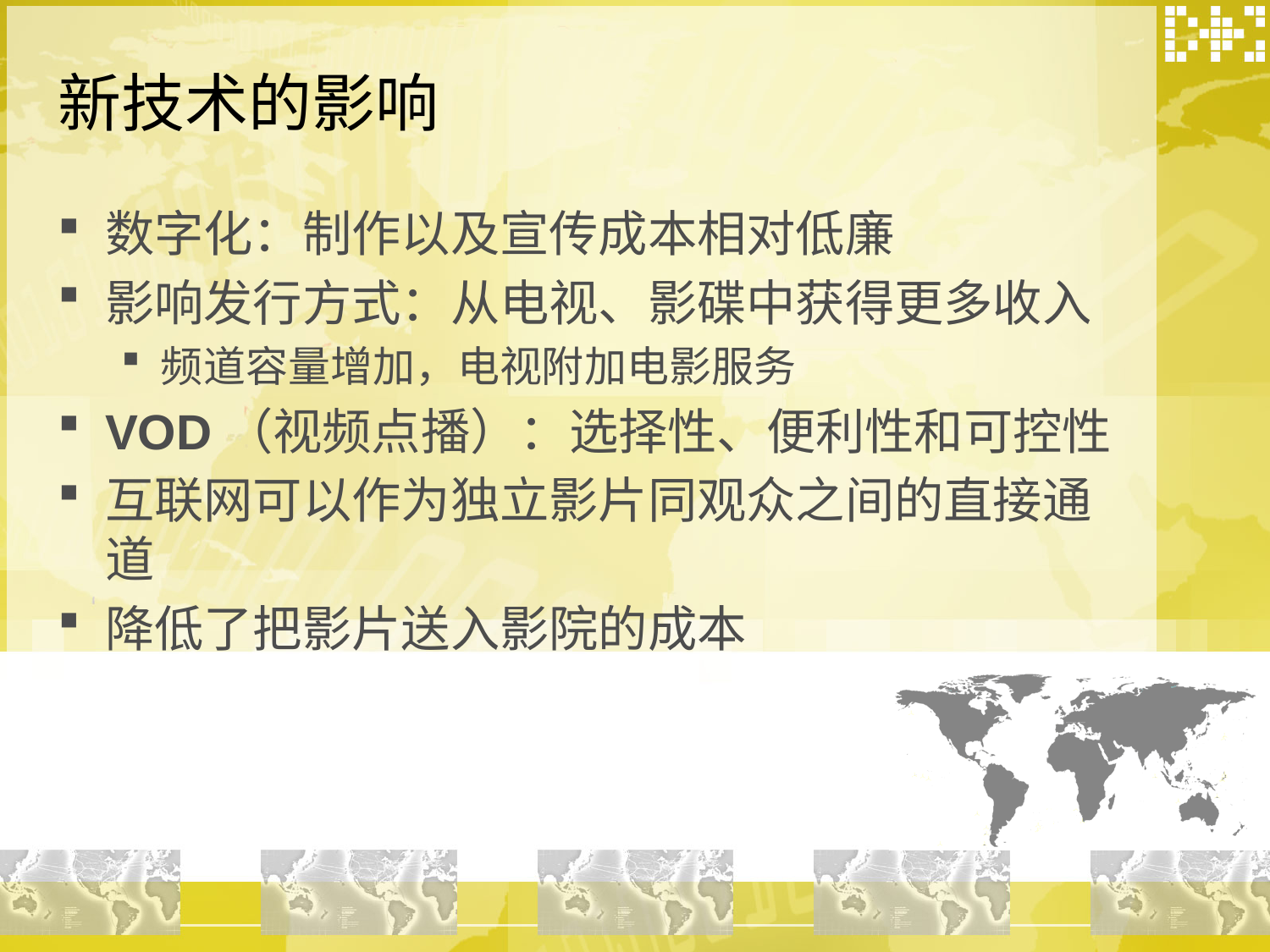

# 新技术的影响
数字化：制作以及宣传成本相对低廉
影响发行方式：从电视、影碟中获得更多收入
频道容量增加，电视附加电影服务
VOD（视频点播）：选择性、便利性和可控性
互联网可以作为独立影片同观众之间的直接通道
降低了把影片送入影院的成本